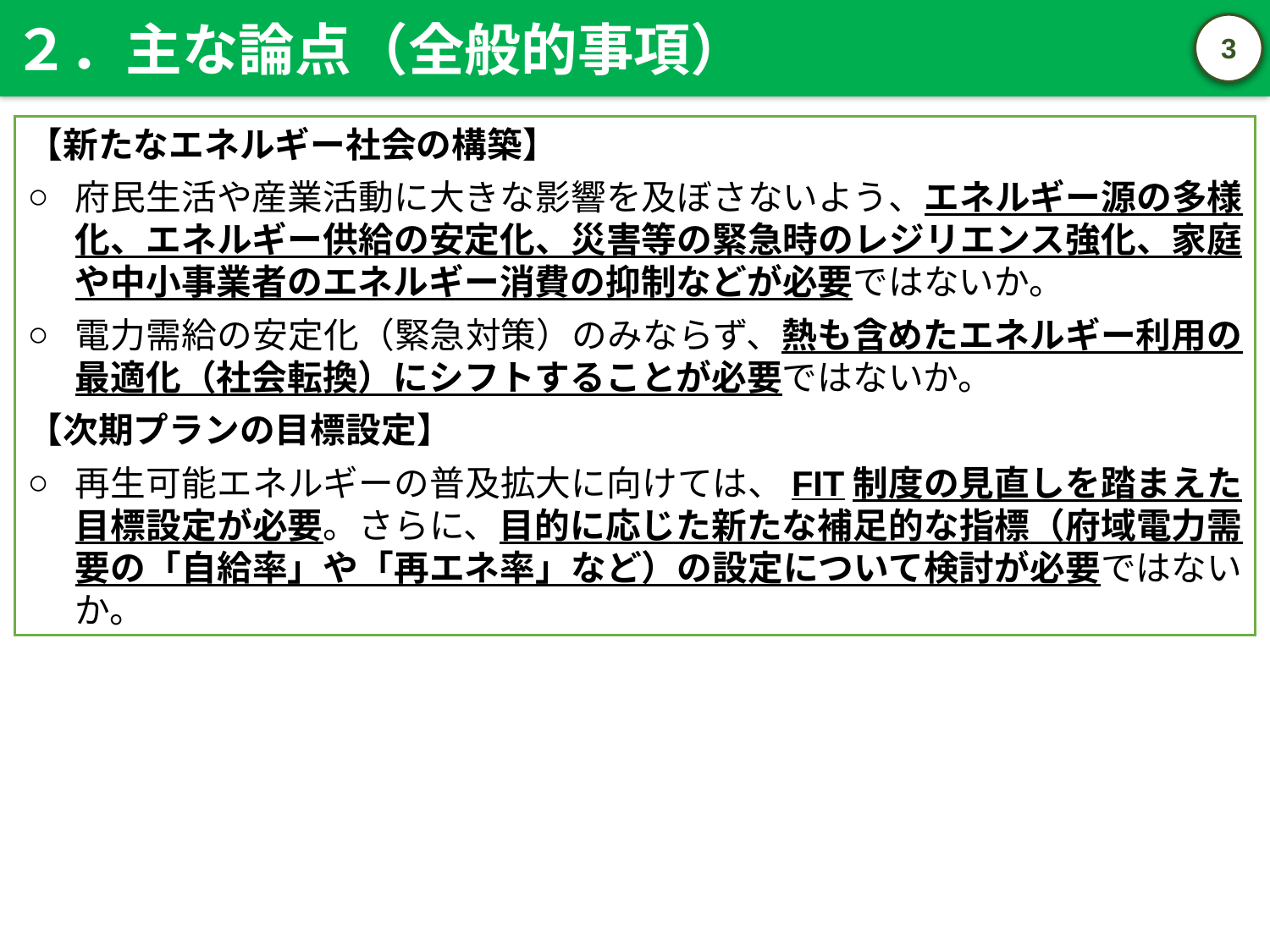

２．主な論点（全般的事項）
3
【新たなエネルギー社会の構築】
府民生活や産業活動に大きな影響を及ぼさないよう、エネルギー源の多様化、エネルギー供給の安定化、災害等の緊急時のレジリエンス強化、家庭や中小事業者のエネルギー消費の抑制などが必要ではないか。
電力需給の安定化（緊急対策）のみならず、熱も含めたエネルギー利用の最適化（社会転換）にシフトすることが必要ではないか。
【次期プランの目標設定】
再生可能エネルギーの普及拡大に向けては、FIT制度の見直しを踏まえた目標設定が必要。さらに、目的に応じた新たな補足的な指標（府域電力需要の「自給率」や「再エネ率」など）の設定について検討が必要ではないか。